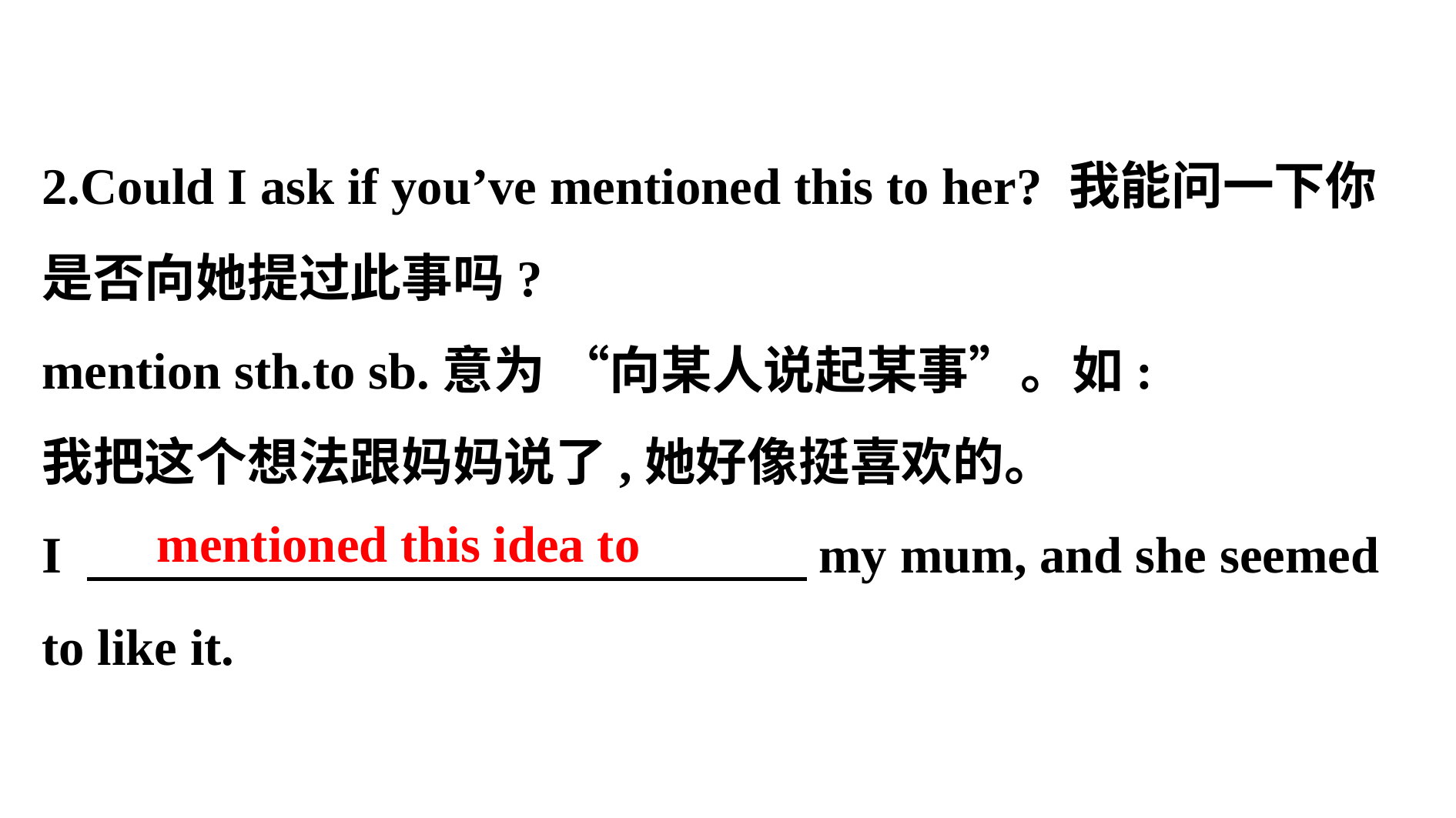

2.Could I ask if you’ve mentioned this to her? 我能问一下你是否向她提过此事吗?
mention sth.to sb.意为 “向某人说起某事”。如:
我把这个想法跟妈妈说了,她好像挺喜欢的。
I 　　　　　　　　　　　　　　my mum, and she seemed to like it.
mentioned this idea to